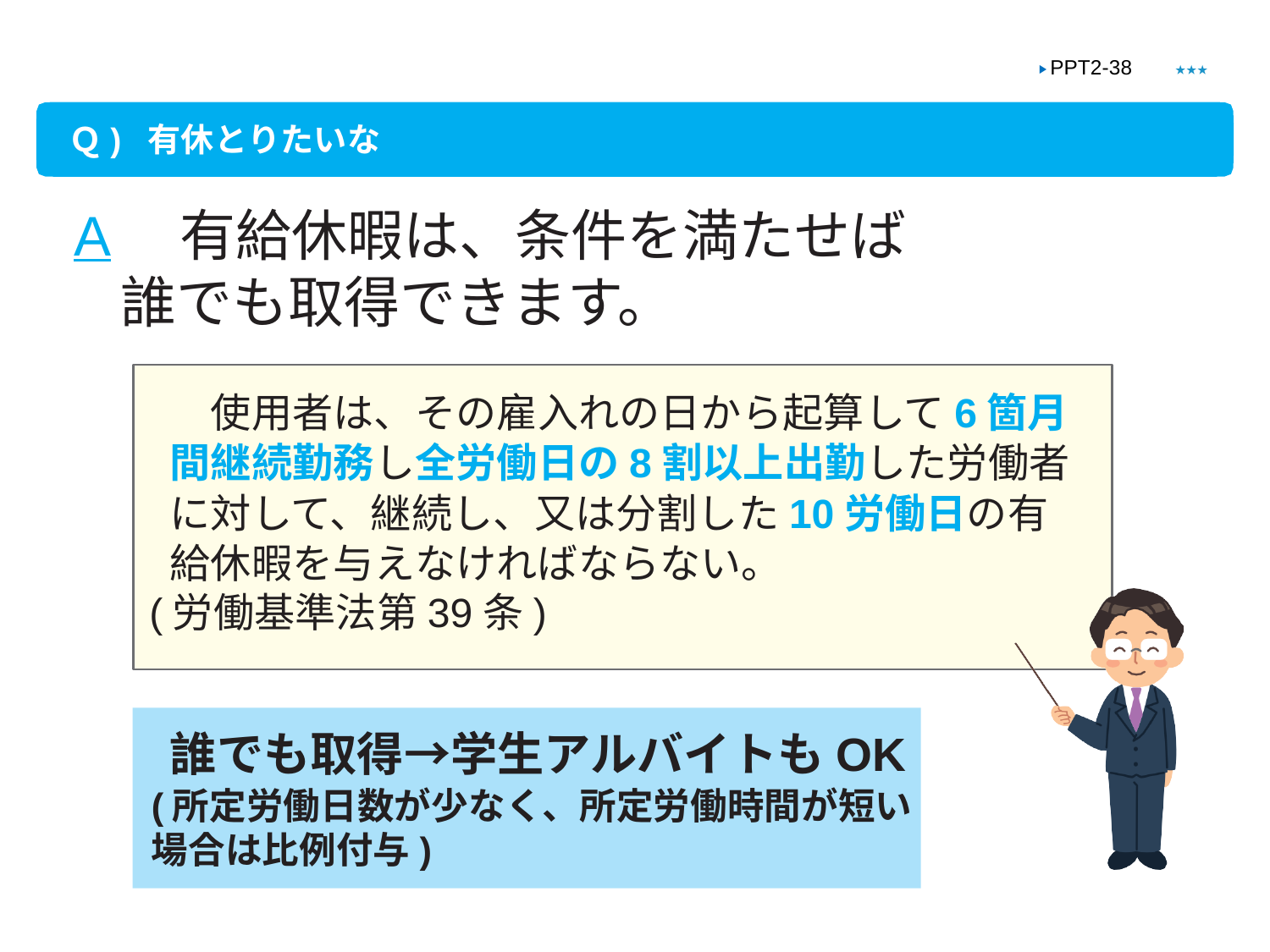

★★★
▶ PPT2-38

Ｑ)  有休とりたいな
A　有給休暇は、条件を満たせば
誰でも取得できます。

　使用者は、その雇入れの日から起算して6箇月間継続勤務し全労働日の8割以上出勤した労働者に対して、継続し、又は分割した10労働日の有給休暇を与えなければならない。
(労働基準法第39条)

誰でも取得→学生アルバイトもOK
(所定労働日数が少なく、所定労働時間が短い場合は比例付与)